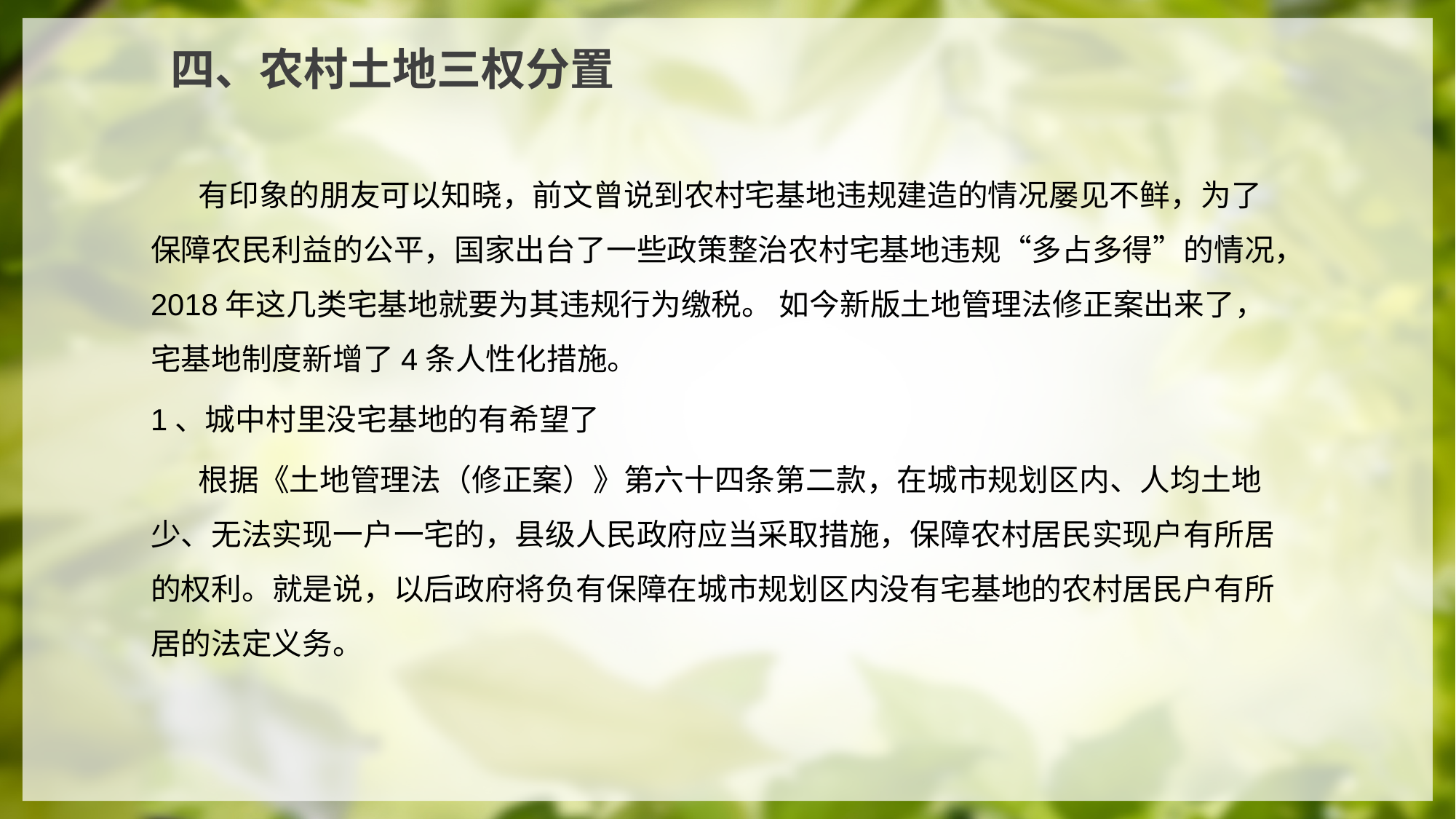

四、农村土地三权分置
      有印象的朋友可以知晓，前文曾说到农村宅基地违规建造的情况屡见不鲜，为了保障农民利益的公平，国家出台了一些政策整治农村宅基地违规“多占多得”的情况，2018年这几类宅基地就要为其违规行为缴税。 如今新版土地管理法修正案出来了，宅基地制度新增了4条人性化措施。
1、城中村里没宅基地的有希望了
      根据《土地管理法（修正案）》第六十四条第二款，在城市规划区内、人均土地少、无法实现一户一宅的，县级人民政府应当采取措施，保障农村居民实现户有所居的权利。就是说，以后政府将负有保障在城市规划区内没有宅基地的农村居民户有所居的法定义务。